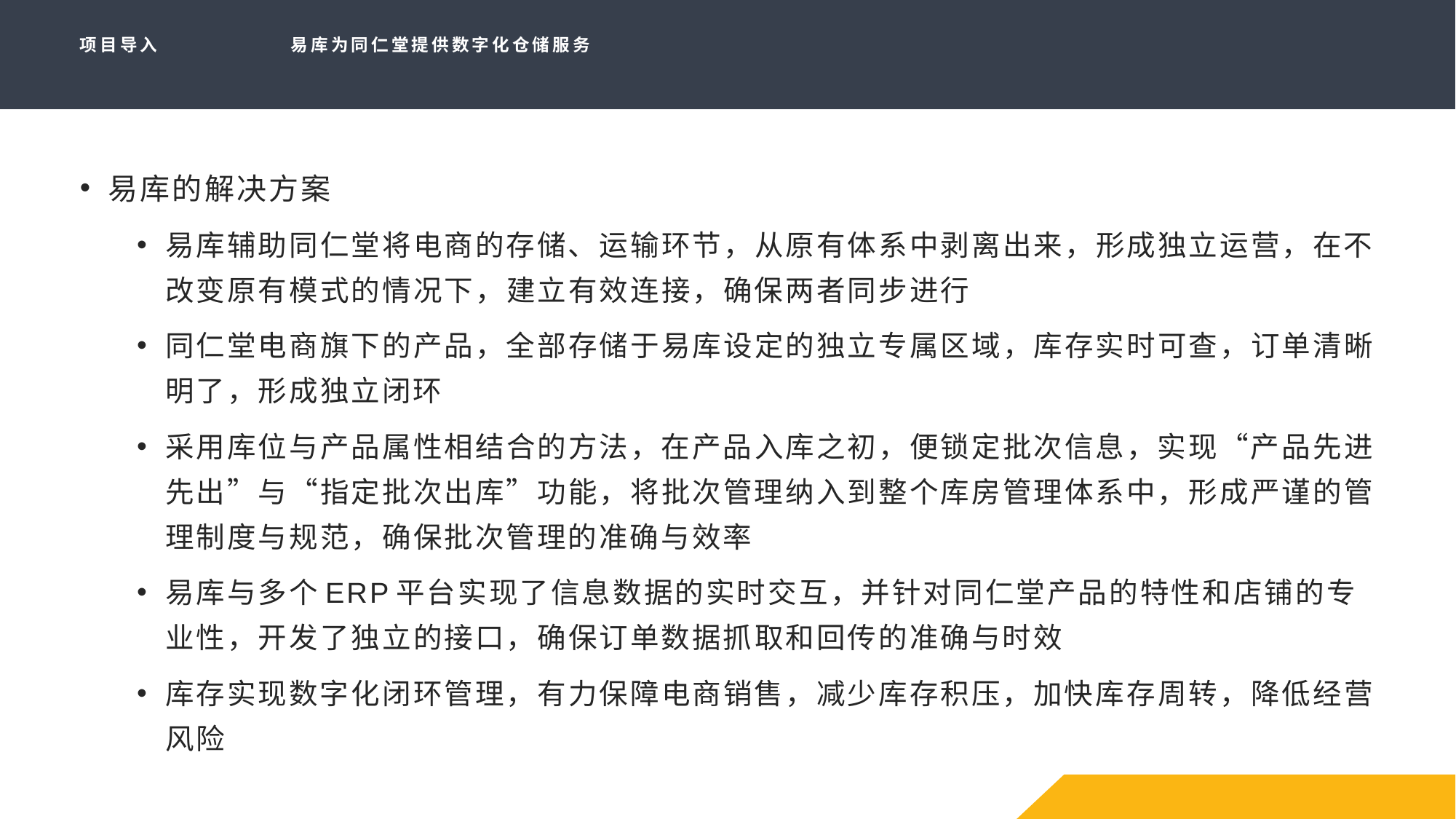

# 项目导入                   易库为同仁堂提供数字化仓储服务
易库的解决方案
易库辅助同仁堂将电商的存储、运输环节，从原有体系中剥离出来，形成独立运营，在不改变原有模式的情况下，建立有效连接，确保两者同步进行
同仁堂电商旗下的产品，全部存储于易库设定的独立专属区域，库存实时可查，订单清晰明了，形成独立闭环
采用库位与产品属性相结合的方法，在产品入库之初，便锁定批次信息，实现“产品先进先出”与“指定批次出库”功能，将批次管理纳入到整个库房管理体系中，形成严谨的管理制度与规范，确保批次管理的准确与效率
易库与多个ERP平台实现了信息数据的实时交互，并针对同仁堂产品的特性和店铺的专业性，开发了独立的接口，确保订单数据抓取和回传的准确与时效
库存实现数字化闭环管理，有力保障电商销售，减少库存积压，加快库存周转，降低经营风险